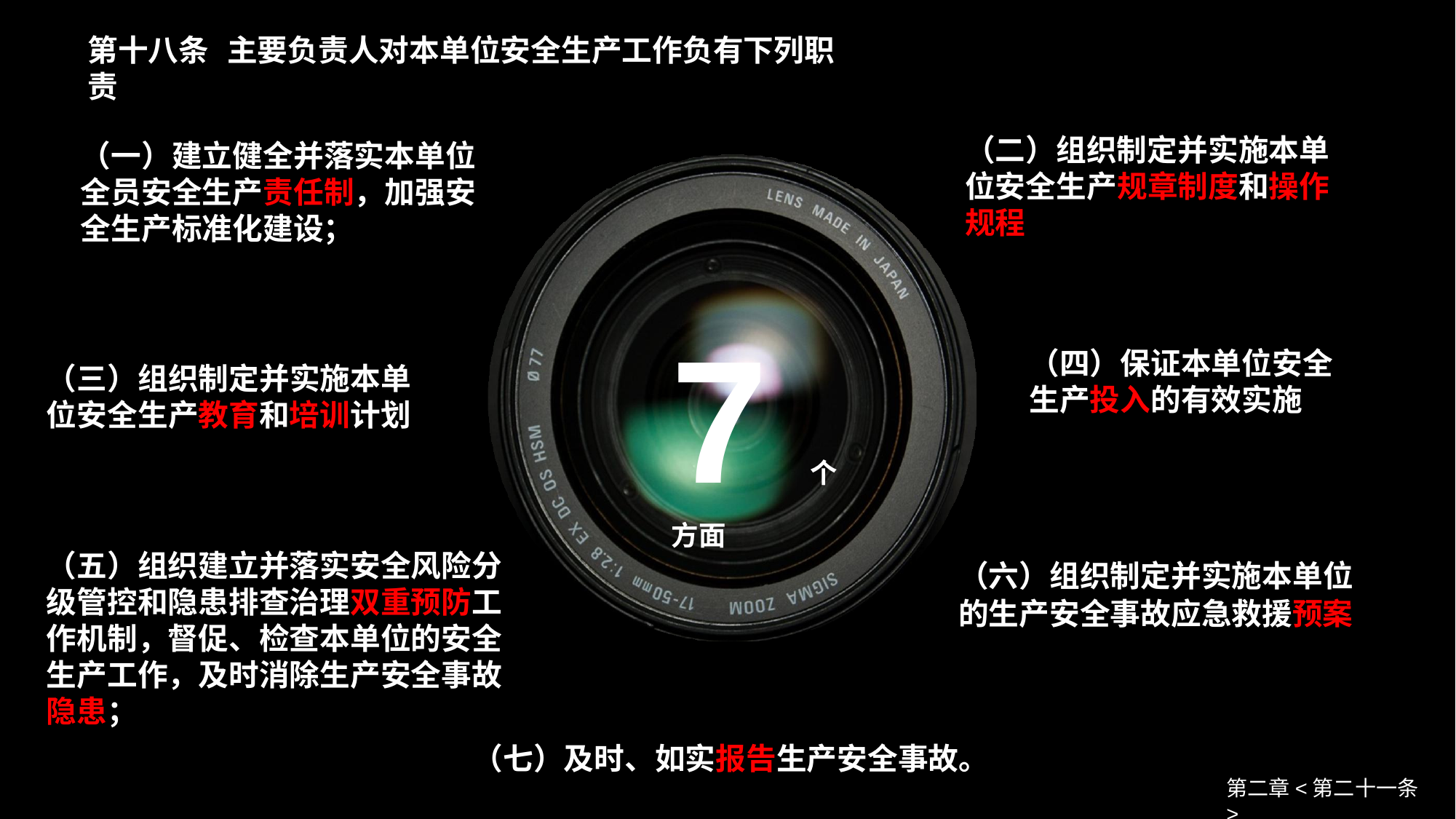

# 第十八条	主要负责人对本单位安全生产工作负有下列职责
（二）组织制定并实施本单 位安全生产规章制度和操作 规程
（一）建立健全并落实本单位 全员安全生产责任制，加强安 全生产标准化建设；

7个方面
（四）保证本单位安全 生产投入的有效实施
（三）组织制定并实施本单 位安全生产教育和培训计划
（五）组织建立并落实安全风险分 级管控和隐患排查治理双重预防工 作机制，督促、检查本单位的安全 生产工作，及时消除生产安全事故 隐患；
（六）组织制定并实施本单位 的生产安全事故应急救援预案
（七）及时、如实报告生产安全事故。
第二章<第二十一条>